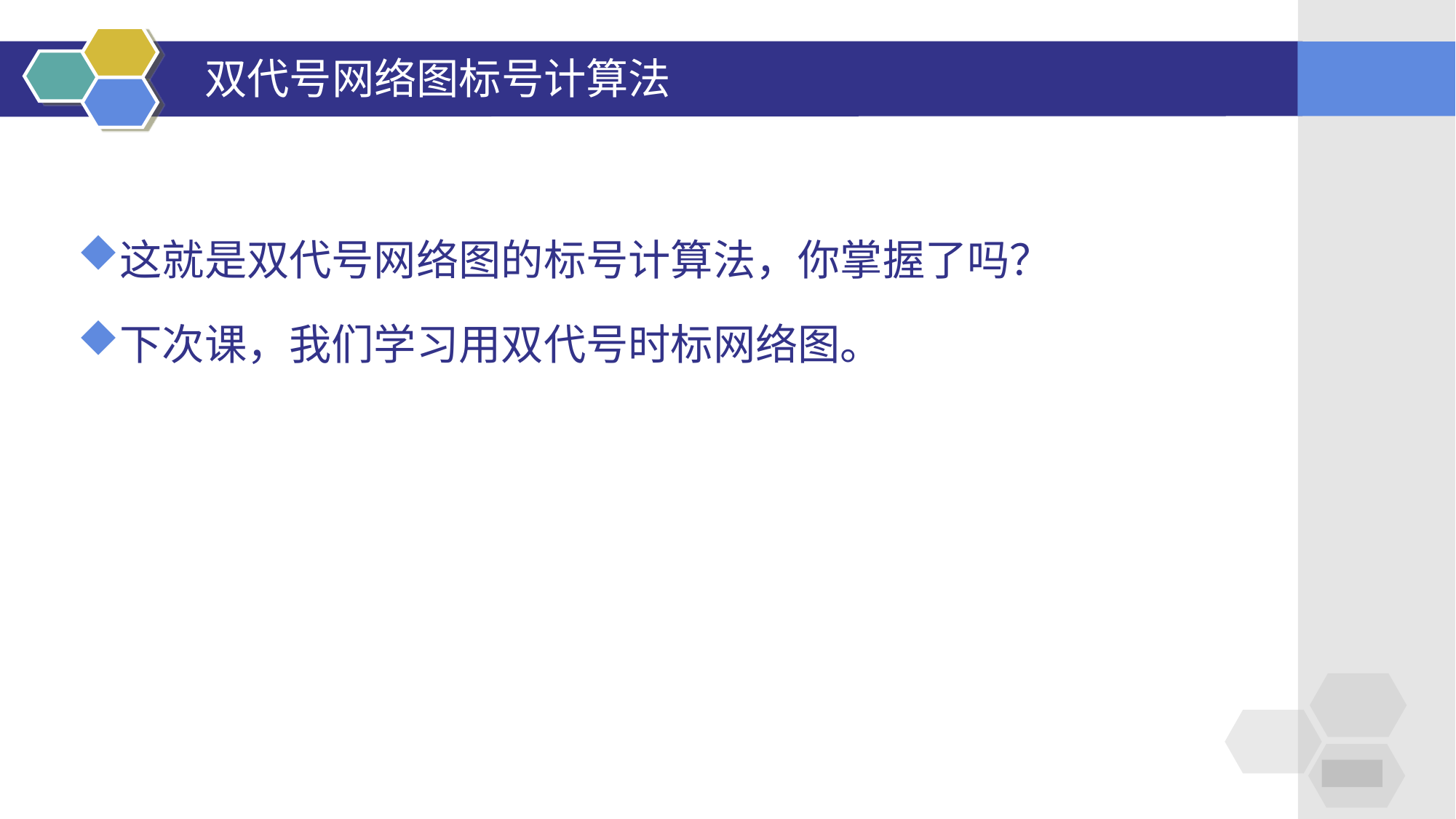

# 双代号网络图标号计算法

这就是双代号网络图的标号计算法，你掌握了吗？
下次课，我们学习用双代号时标网络图。

8